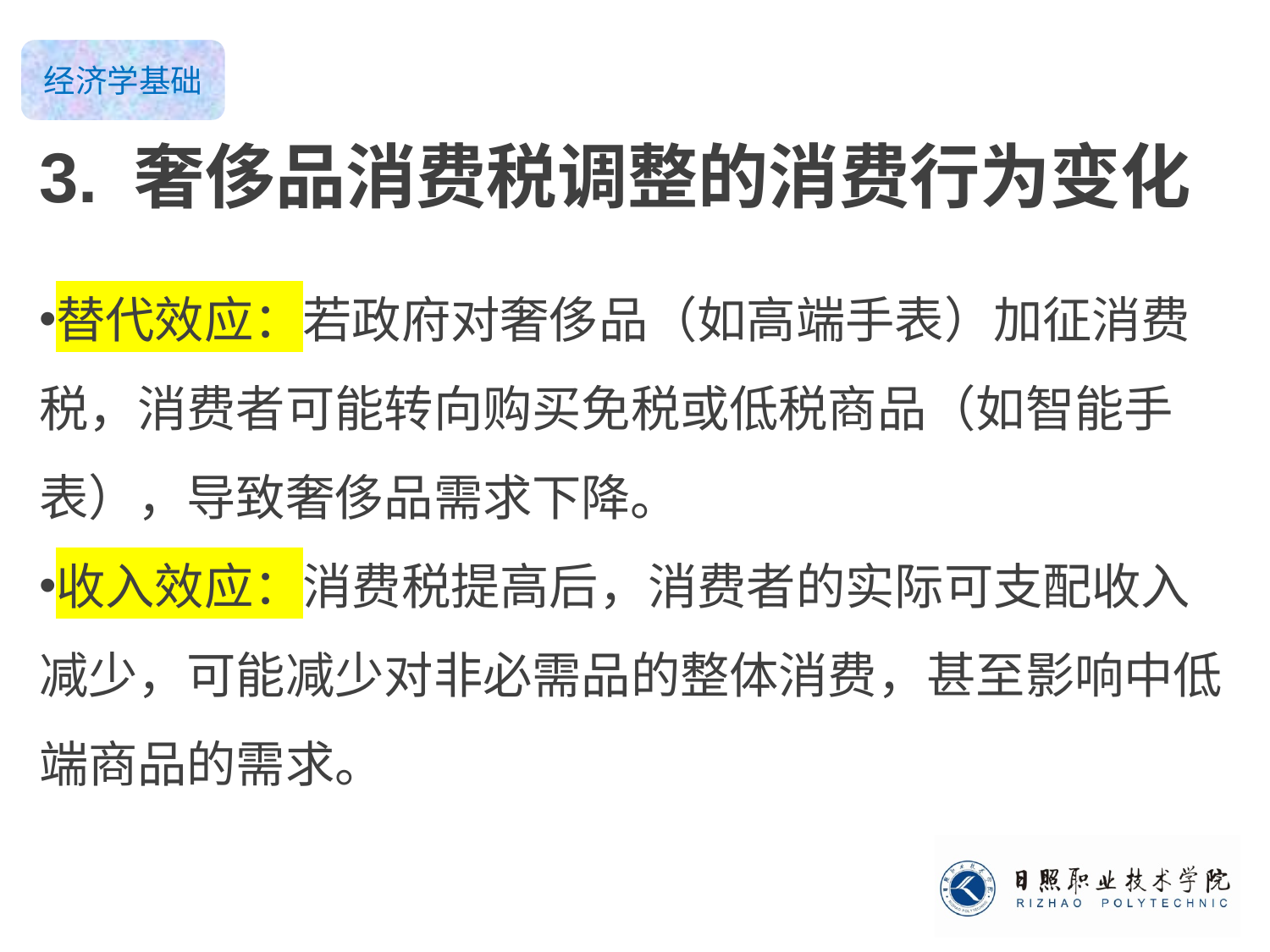

3. 奢侈品消费税调整的消费行为变化
替代效应：若政府对奢侈品（如高端手表）加征消费税，消费者可能转向购买免税或低税商品（如智能手表），导致奢侈品需求下降。
收入效应：消费税提高后，消费者的实际可支配收入减少，可能减少对非必需品的整体消费，甚至影响中低端商品的需求。